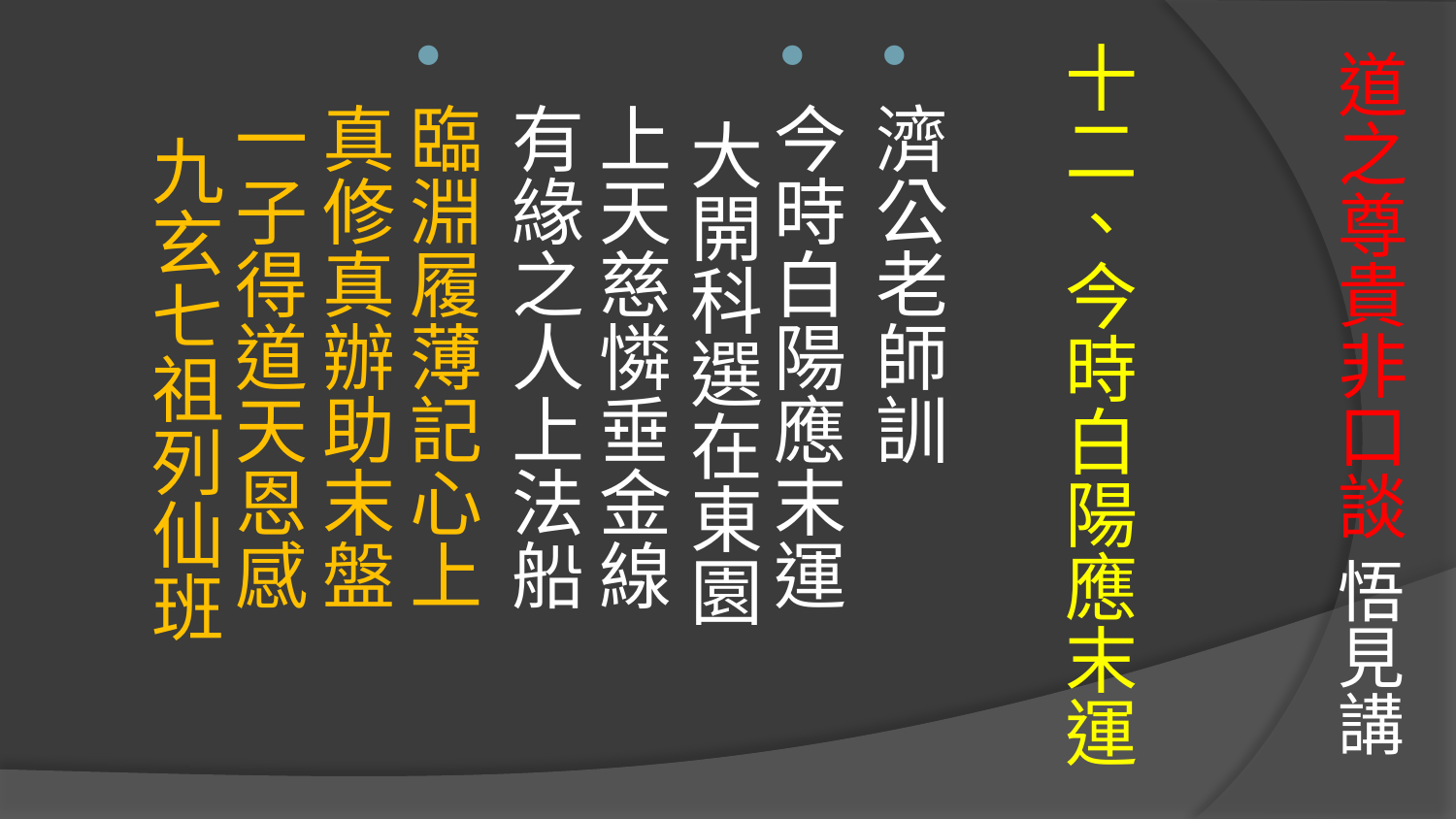

# 道之尊貴非口談 悟見講
十二、今時白陽應末運
濟公老師訓
今時白陽應末運　        大開科選在東園
上天慈憐垂金線　    有緣之人上法船
臨淵履薄記心上　     真修真辦助末盤
一子得道天恩感　         九玄七祖列仙班